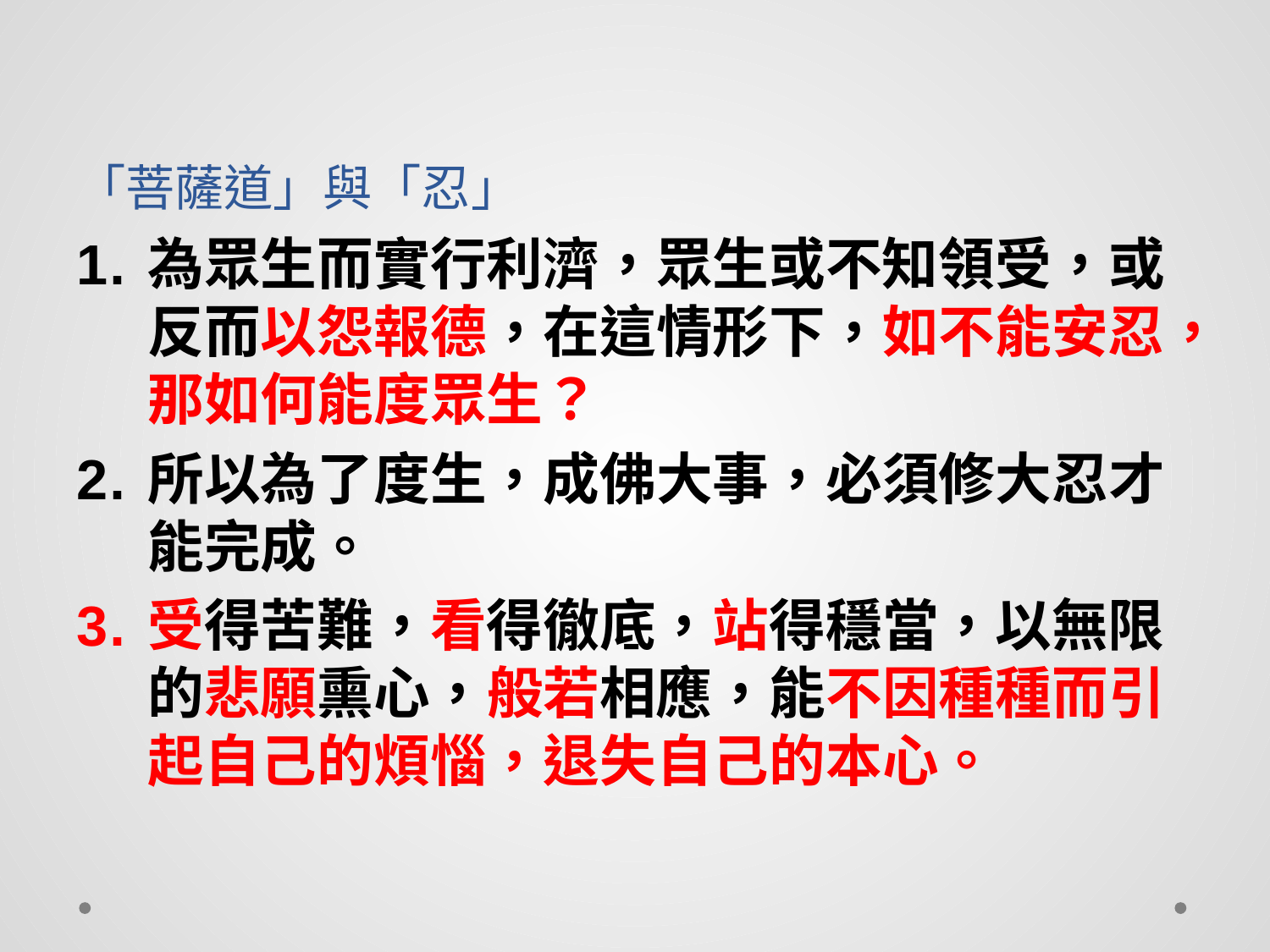

# 「菩薩道」與「忍」
為眾生而實行利濟，眾生或不知領受，或反而以怨報德，在這情形下，如不能安忍，那如何能度眾生？
所以為了度生，成佛大事，必須修大忍才能完成。
受得苦難，看得徹底，站得穩當，以無限的悲願熏心，般若相應，能不因種種而引起自己的煩惱，退失自己的本心。